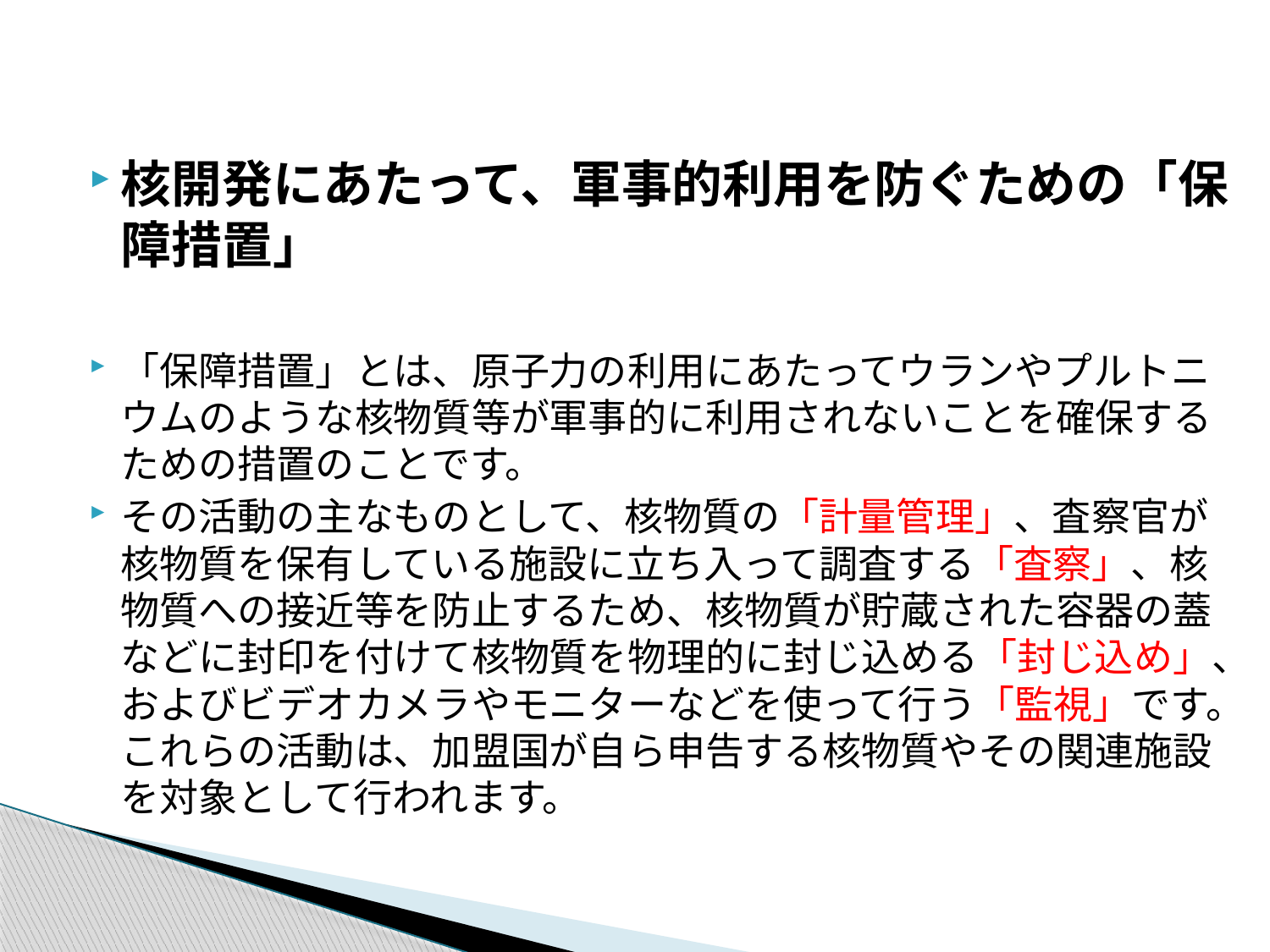

核開発にあたって、軍事的利用を防ぐための「保障措置」

「保障措置」とは、原子力の利用にあたってウランやプルトニウムのような核物質等が軍事的に利用されないことを確保するための措置のことです。
その活動の主なものとして、核物質の「計量管理」、査察官が核物質を保有している施設に立ち入って調査する「査察」、核物質への接近等を防止するため、核物質が貯蔵された容器の蓋などに封印を付けて核物質を物理的に封じ込める「封じ込め」、およびビデオカメラやモニターなどを使って行う「監視」です。これらの活動は、加盟国が自ら申告する核物質やその関連施設を対象として行われます。